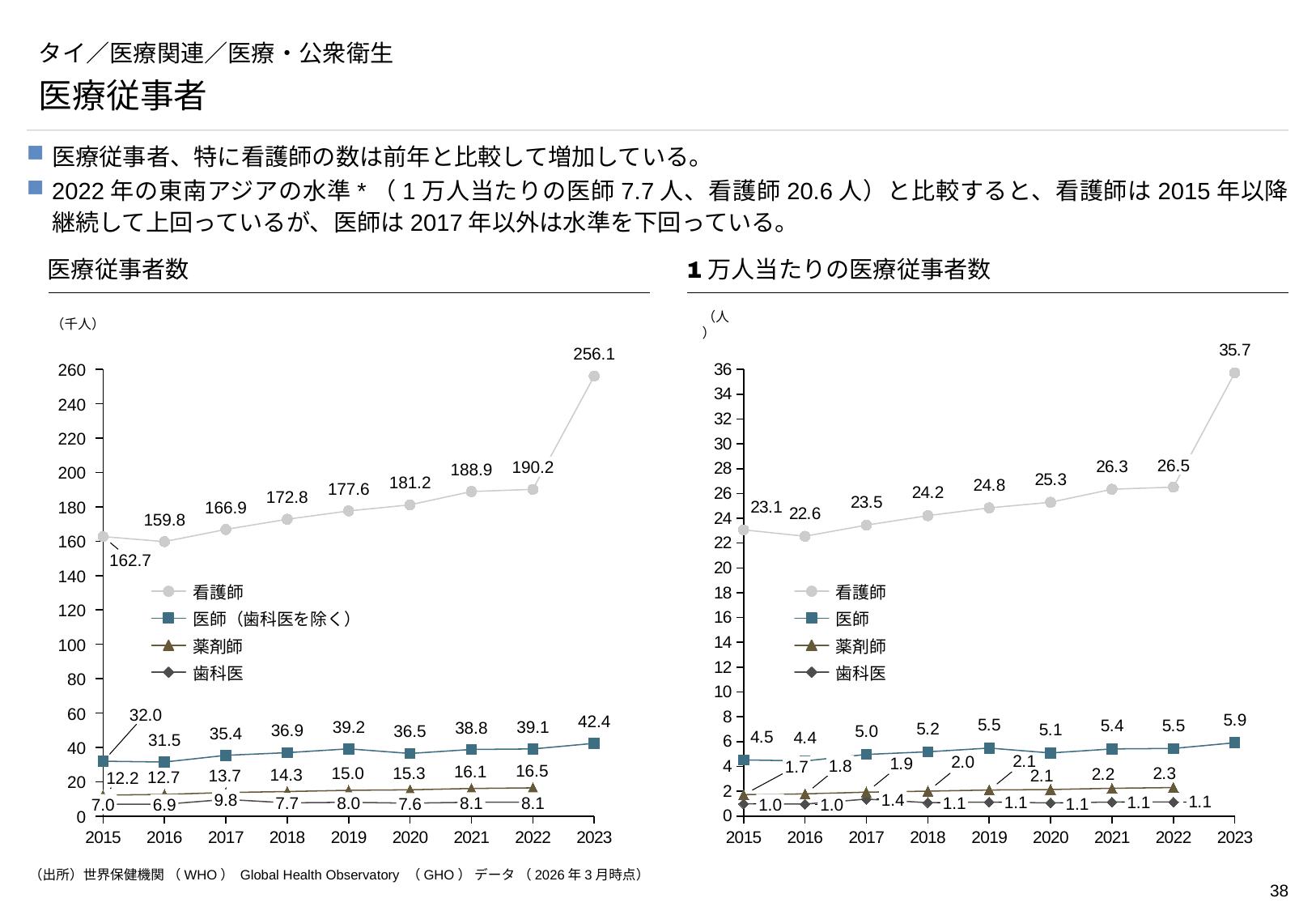

# タイ／医療関連／医療・公衆衛生
医療従事者
医療従事者、特に看護師の数は前年と比較して増加している。
2022年の東南アジアの水準*（1万人当たりの医師7.7人、看護師20.6人）と比較すると、看護師は2015年以降継続して上回っているが、医師は2017年以外は水準を下回っている。
医療従事者数
1万人当たりの医療従事者数
（千人）
（人）

### Chart

| Category |  |  |  |  |
|---|---|---|---|---|
256.1

### Chart

| Category |  |  |  |  |
|---|---|---|---|---|
260
240
220
26.5
190.2
188.9
200
181.2
177.6
172.8
166.9
180
159.8
160
162.7
140
看護師
看護師

120
医師（歯科医を除く）
医師

100
薬剤師
薬剤師

歯科医
歯科医

80
60
32.0
42.4
39.2
39.1
38.8
36.9
36.5
35.4
31.5
40
1.8
1.7
16.5
16.1
15.3
15.0
14.3
13.7
12.7
12.2
20
1.4
9.8
1.1
1.1
8.0
8.1
8.1
1.1
7.7
7.6
1.1
1.0
7.0
1.0
6.9
0
（出所）世界保健機関 （WHO） Global Health Observatory （GHO） データ （2026年3月時点）